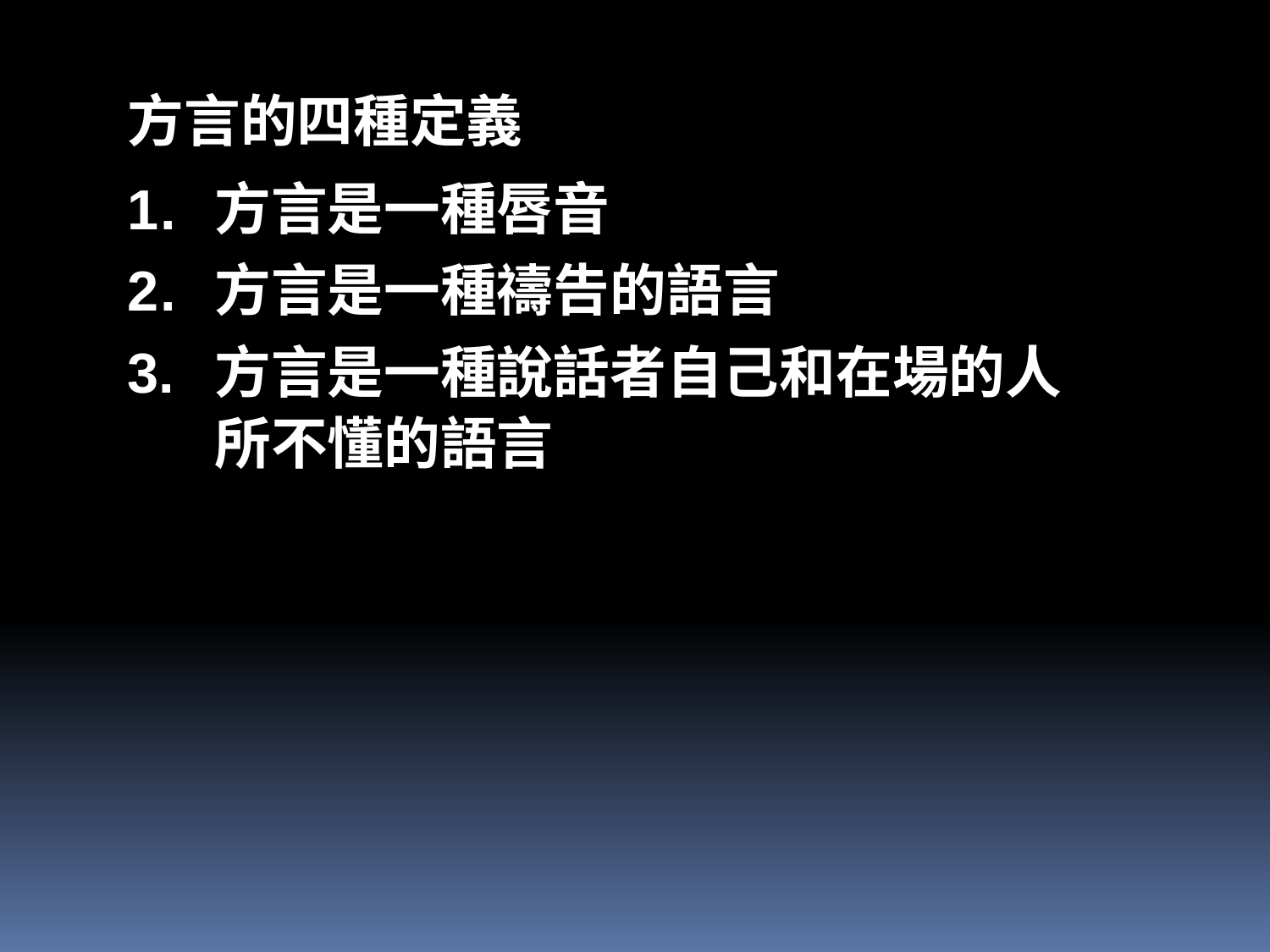

方言的四種定義
方言是一種唇音
方言是一種禱告的語言
3.	方言是一種說話者自己和在場的人 所不懂的語言